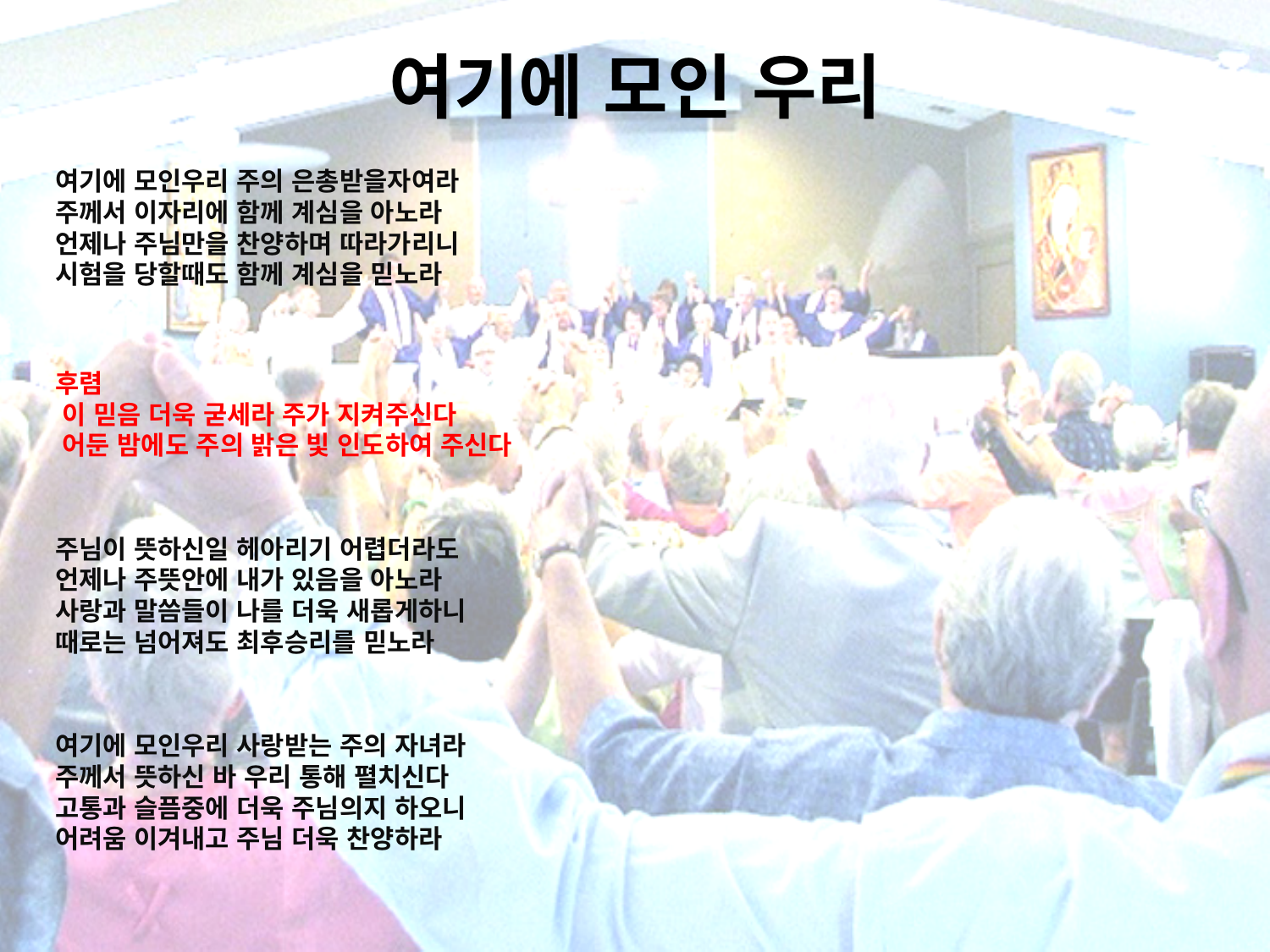

# 여기에 모인 우리
여기에 모인우리 주의 은총받을자여라
주께서 이자리에 함께 계심을 아노라
언제나 주님만을 찬양하며 따라가리니
시험을 당할때도 함께 계심을 믿노라

후렴
 이 믿음 더욱 굳세라 주가 지켜주신다
 어둔 밤에도 주의 밝은 빛 인도하여 주신다

주님이 뜻하신일 헤아리기 어렵더라도
언제나 주뜻안에 내가 있음을 아노라
사랑과 말씀들이 나를 더욱 새롭게하니
때로는 넘어져도 최후승리를 믿노라

여기에 모인우리 사랑받는 주의 자녀라
주께서 뜻하신 바 우리 통해 펼치신다
고통과 슬픔중에 더욱 주님의지 하오니
어려움 이겨내고 주님 더욱 찬양하라